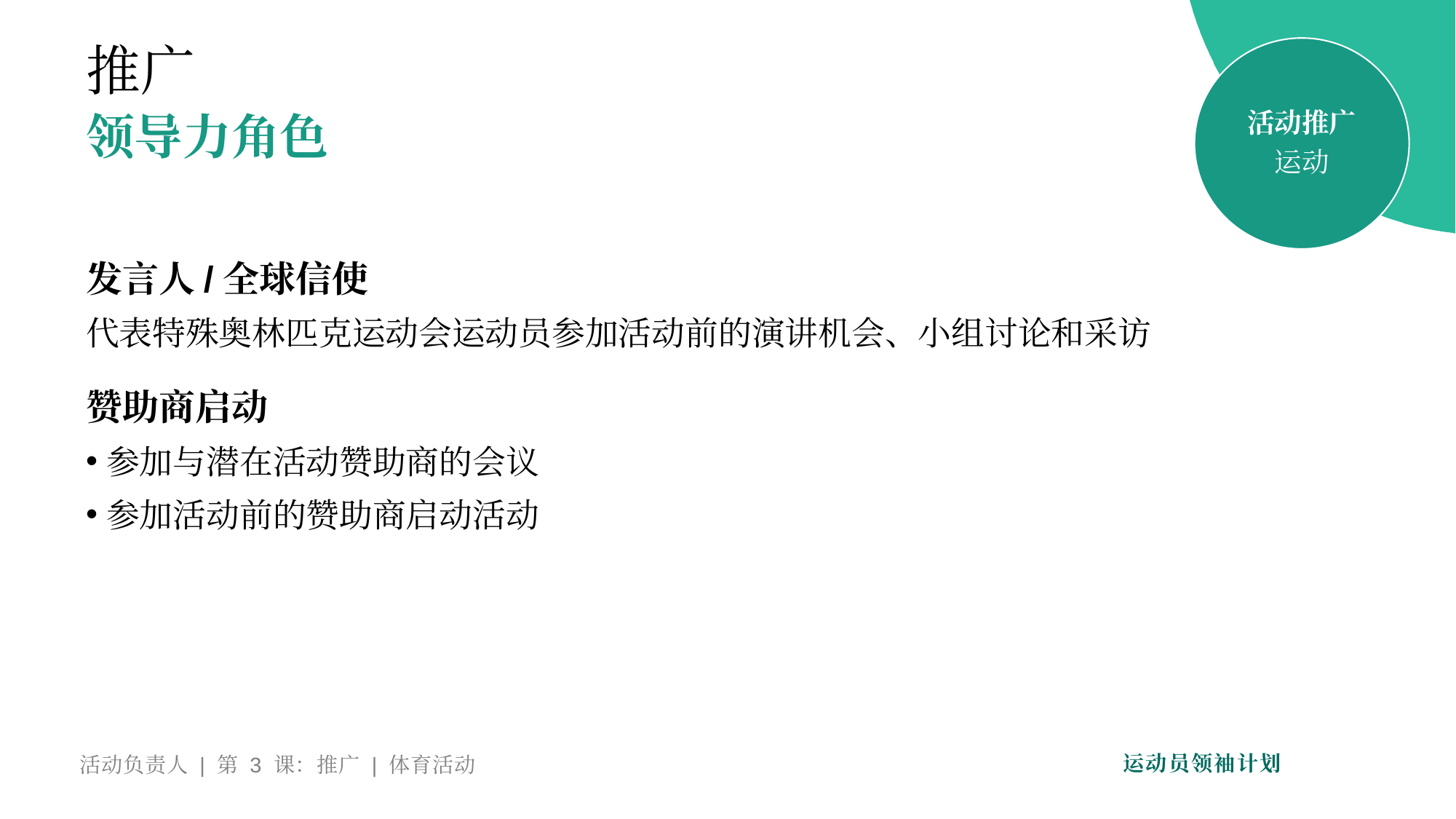

推广

活动推广
运动
领导力角色
发言人/全球信使
代表特殊奥林匹克运动会运动员参加活动前的演讲机会、小组讨论和采访
赞助商启动
参加与潜在活动赞助商的会议
参加活动前的赞助商启动活动
活动负责人 | 第 3 课：推广 | 体育活动